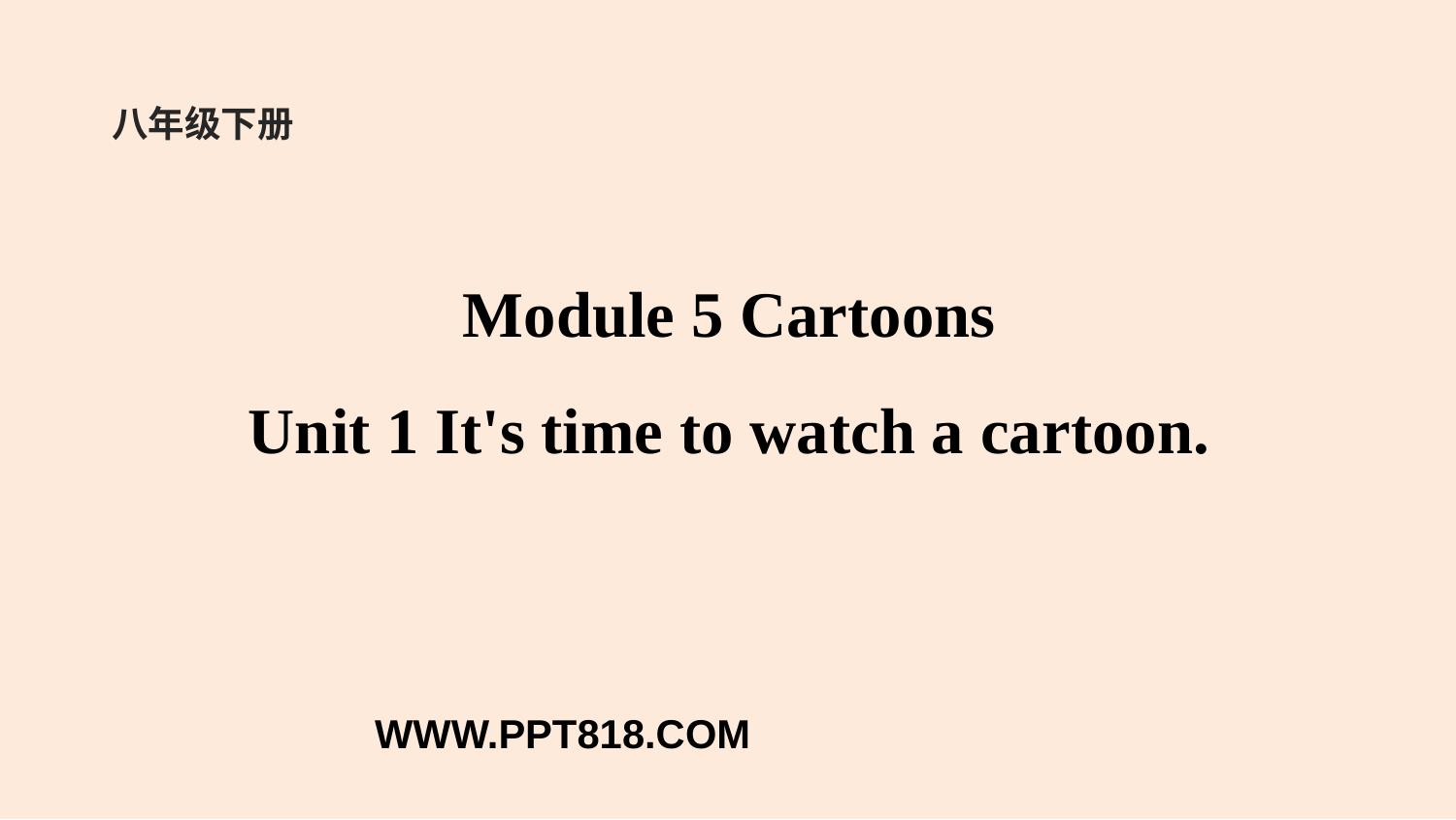

八年级下册
Module 5 Cartoons
Unit 1 It's time to watch a cartoon.
WWW.PPT818.COM